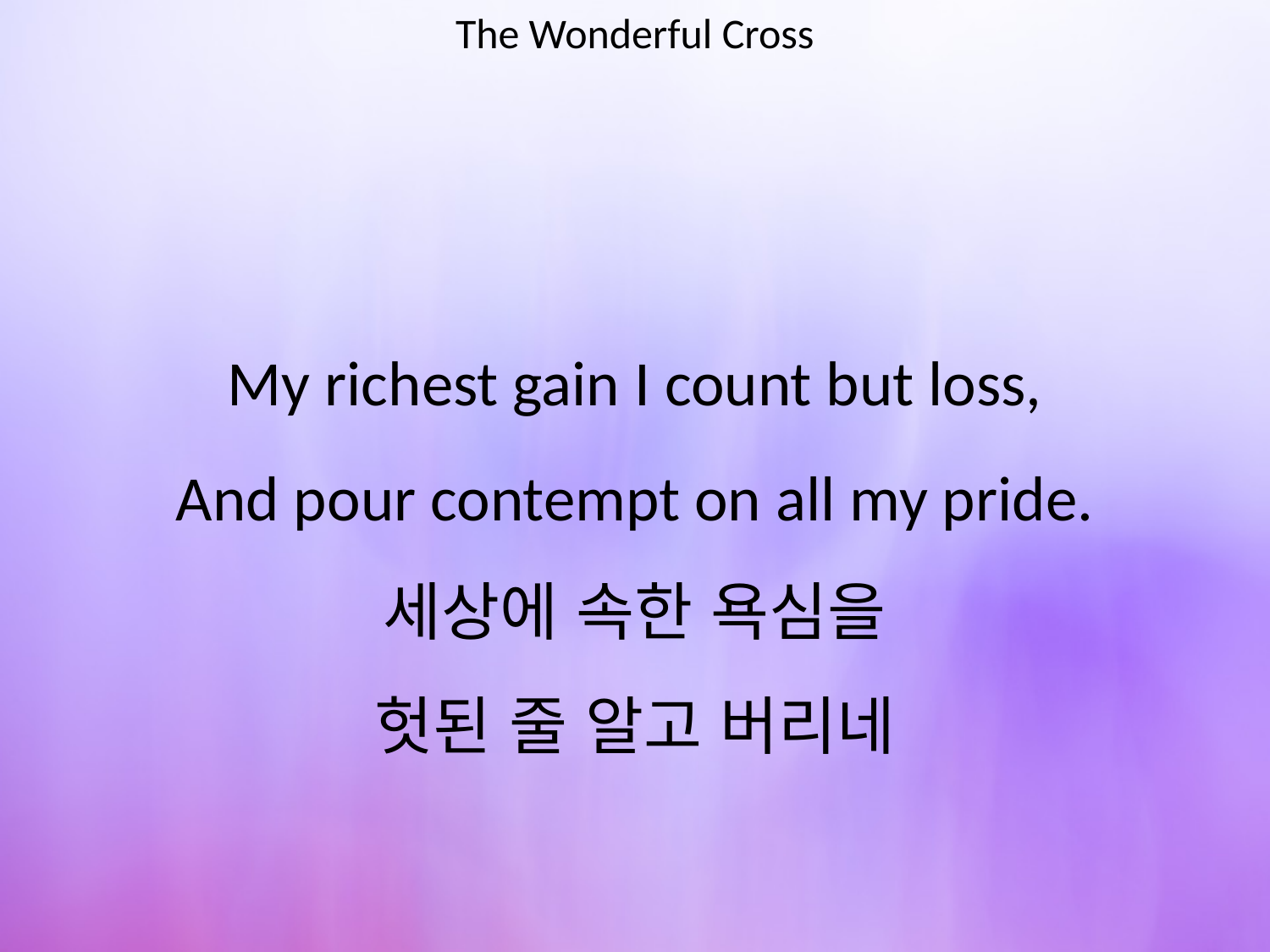

The Wonderful Cross
#
My richest gain I count but loss,
And pour contempt on all my pride.
세상에 속한 욕심을
헛된 줄 알고 버리네